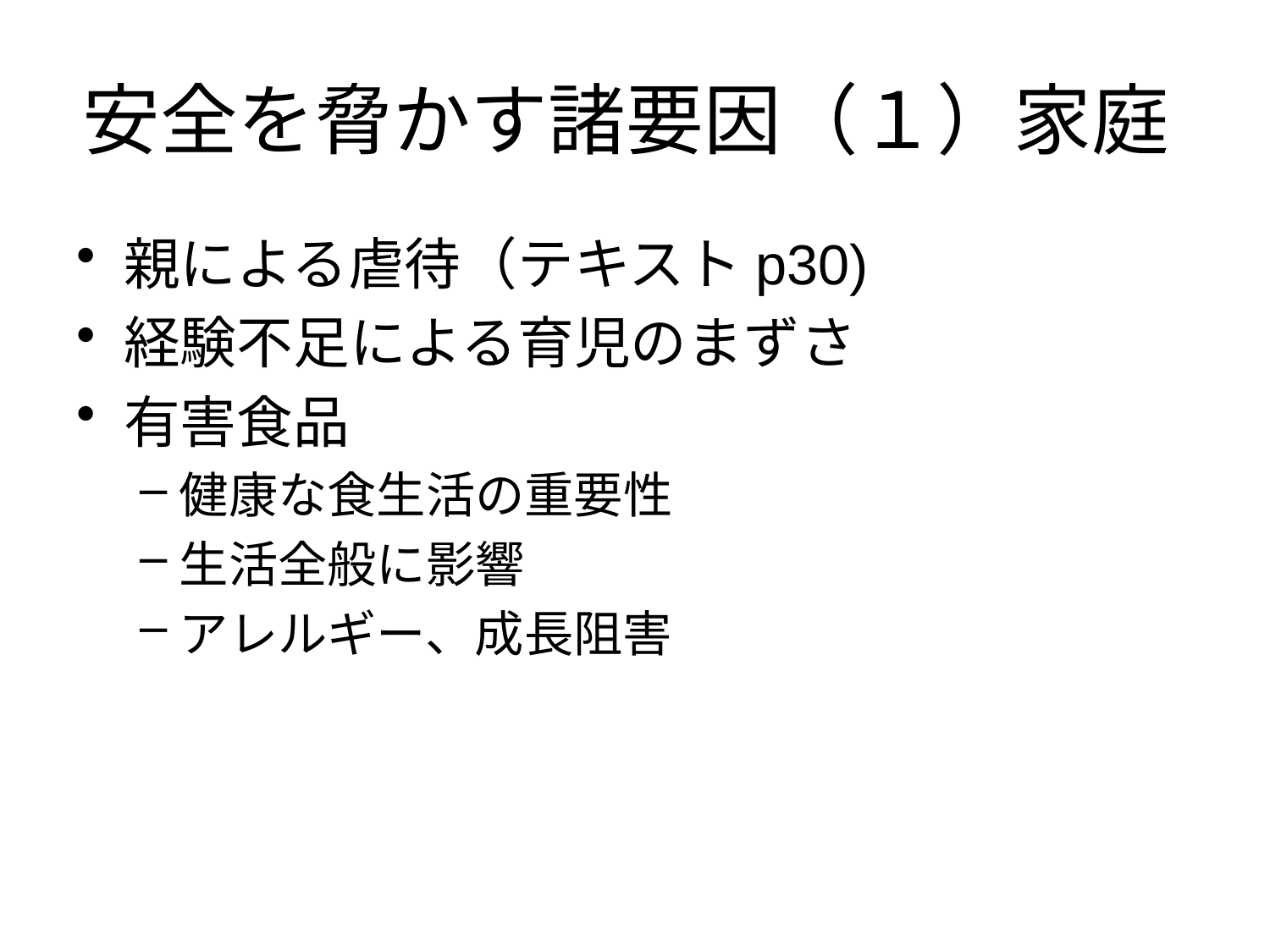

# 安全を脅かす諸要因（１）家庭
親による虐待（テキストp30)
経験不足による育児のまずさ
有害食品
健康な食生活の重要性
生活全般に影響
アレルギー、成長阻害